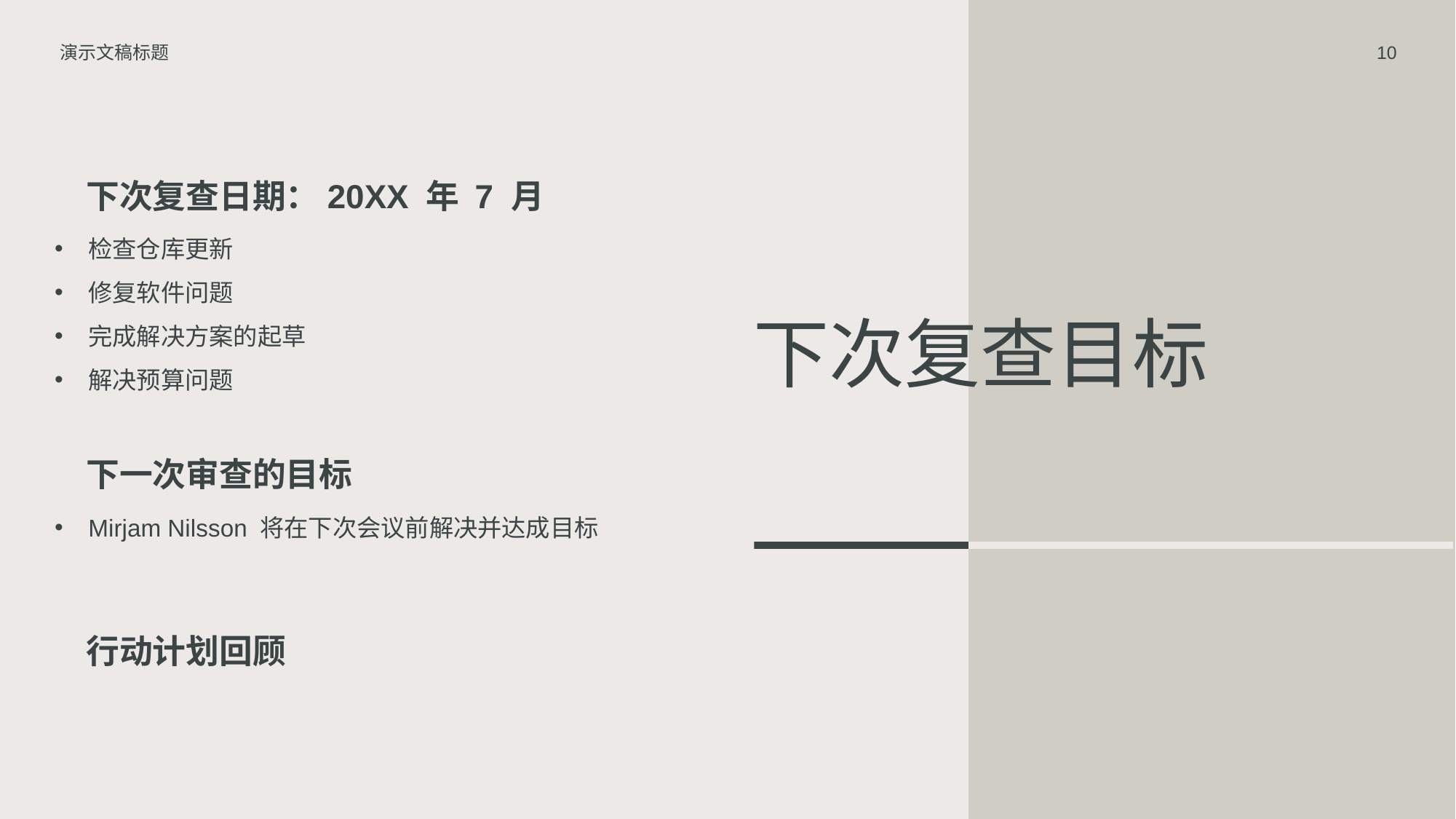

演示文稿标题
10
下次复查日期：20XX 年 7 月
检查仓库更新
修复软件问题
完成解决方案的起草
解决预算问题
# 下次复查目标
下一次审查的目标
Mirjam Nilsson 将在下次会议前解决并达成目标

行动计划回顾